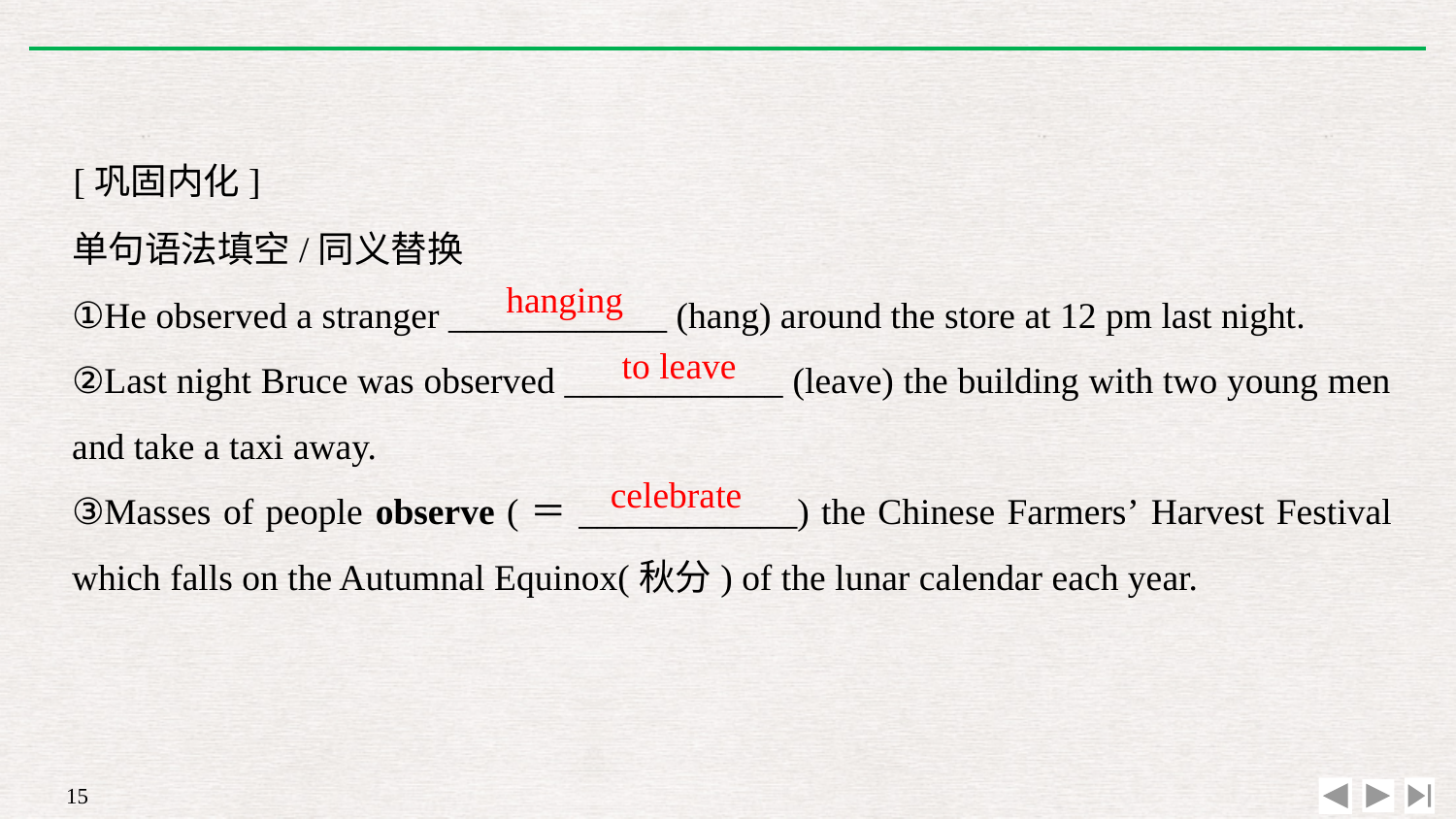

[巩固内化]
单句语法填空/同义替换
①He observed a stranger ____________ (hang) around the store at 12 pm last night.
②Last night Bruce was observed ____________ (leave) the building with two young men and take a taxi away.
③Masses of people observe (＝____________) the Chinese Farmers’ Harvest Festival which falls on the Autumnal Equinox(秋分) of the lunar calendar each year.
hanging
to leave
celebrate